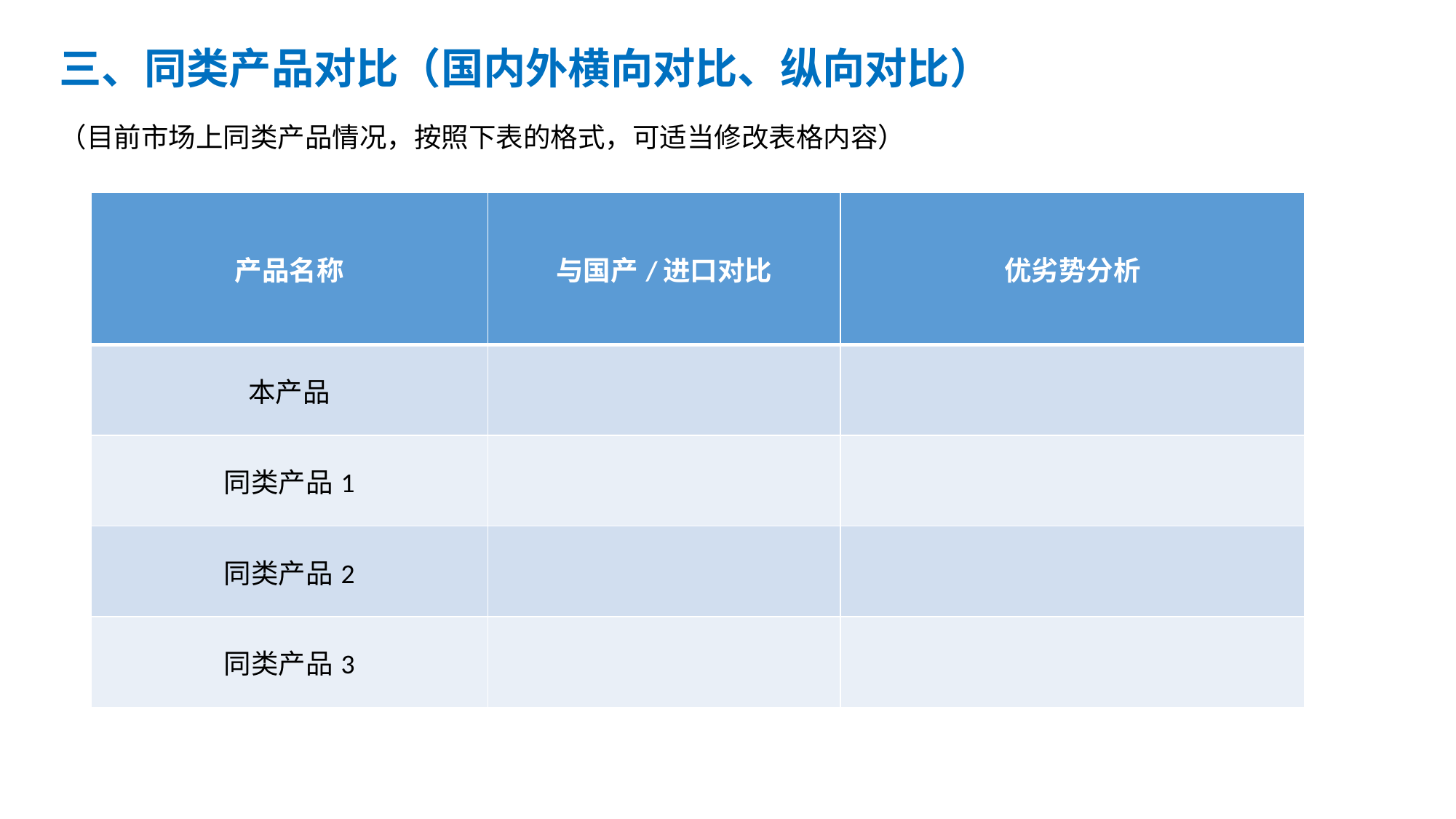

三、同类产品对比（国内外横向对比、纵向对比）
（目前市场上同类产品情况，按照下表的格式，可适当修改表格内容）
| 产品名称 | 与国产/进口对比 | 优劣势分析 |
| --- | --- | --- |
| 本产品 |  |  |
| 同类产品1 |  |  |
| 同类产品2 |  |  |
| 同类产品3 |  |  |